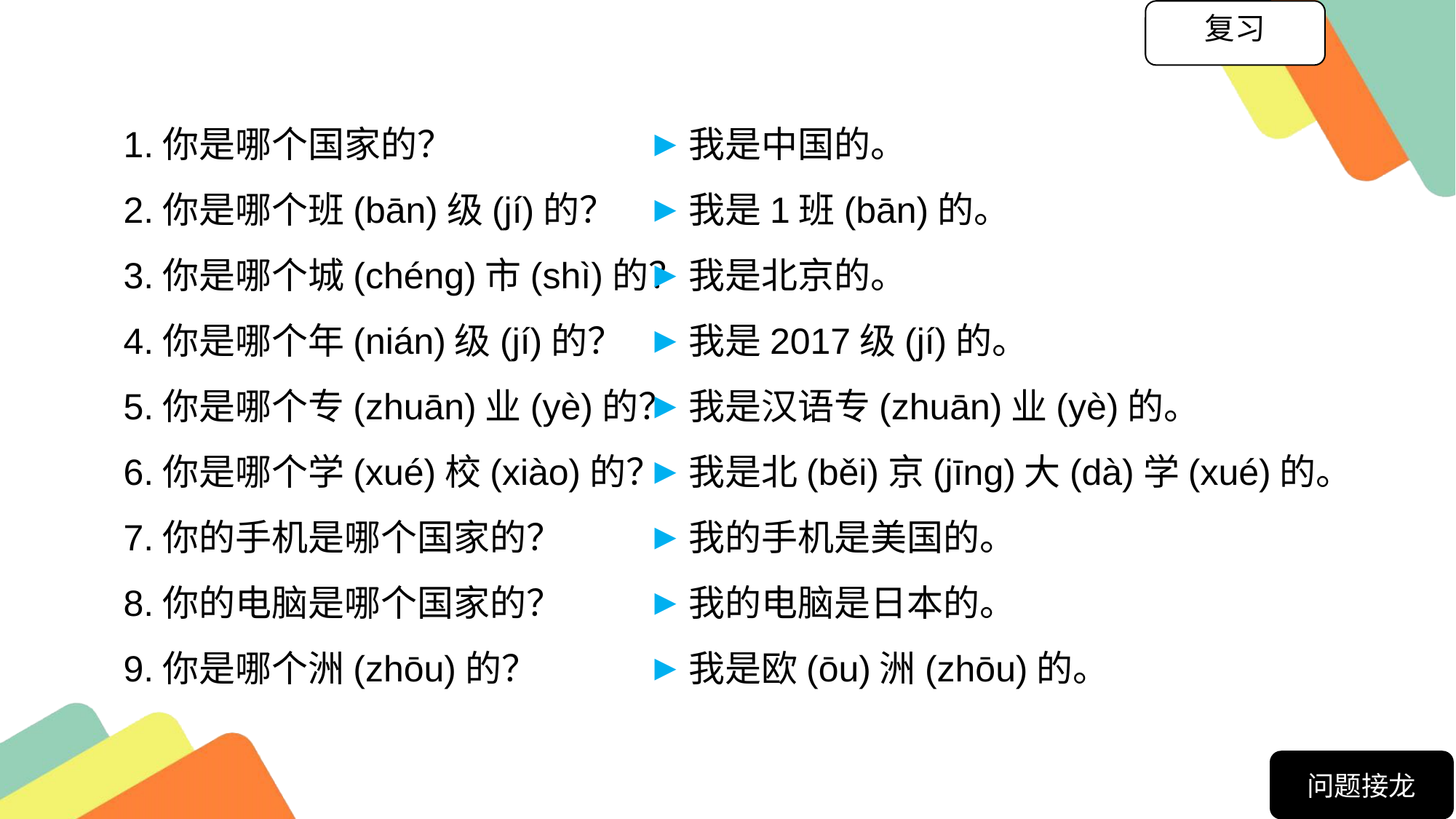

复习
1.你是哪个国家的？
2.你是哪个班(bān)级(jí)的？
3.你是哪个城(chéng)市(shì)的？
4.你是哪个年(nián)级(jí)的？
5.你是哪个专(zhuān)业(yè)的？
6.你是哪个学(xué)校(xiào)的？
7.你的手机是哪个国家的？
8.你的电脑是哪个国家的？
9.你是哪个洲(zhōu)的？
我是中国的。
我是1班(bān)的。
我是北京的。
我是2017级(jí)的。
我是汉语专(zhuān)业(yè)的。
我是北(běi)京(jīng)大(dà)学(xué)的。
我的手机是美国的。
我的电脑是日本的。
我是欧(ōu)洲(zhōu)的。
问题接龙